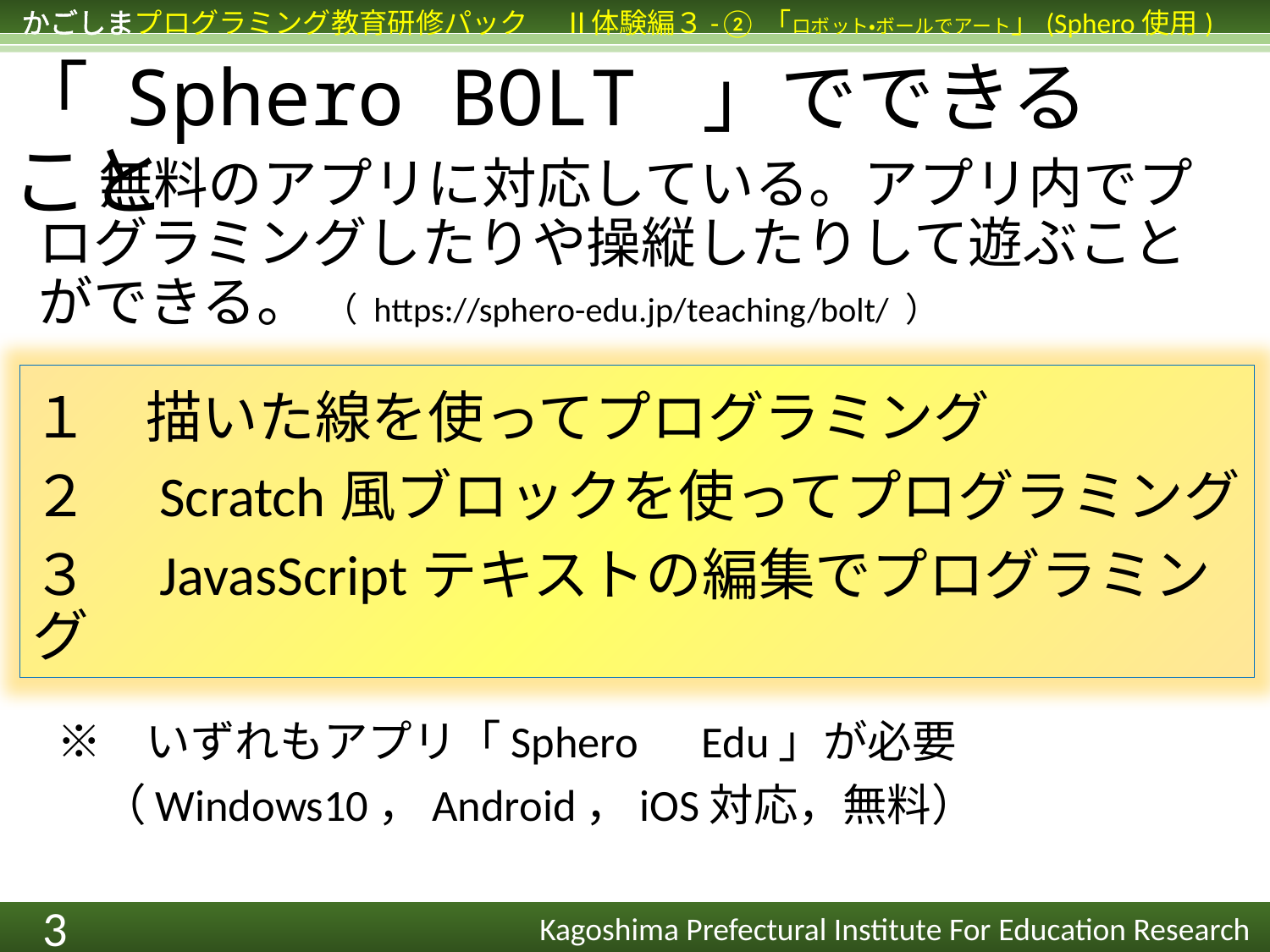

「 Sphero BOLT 」でできること
　 無料のアプリに対応している。アプリ内でプログラミングしたりや操縦したりして遊ぶことができる。 （ https://sphero-edu.jp/teaching/bolt/ ）
１　描いた線を使ってプログラミング
２　Scratch風ブロックを使ってプログラミング
３　JavasScriptテキストの編集でプログラミング
　※　いずれもアプリ「Sphero　Edu」が必要
　　（Windows10，Android，iOS対応，無料）
3